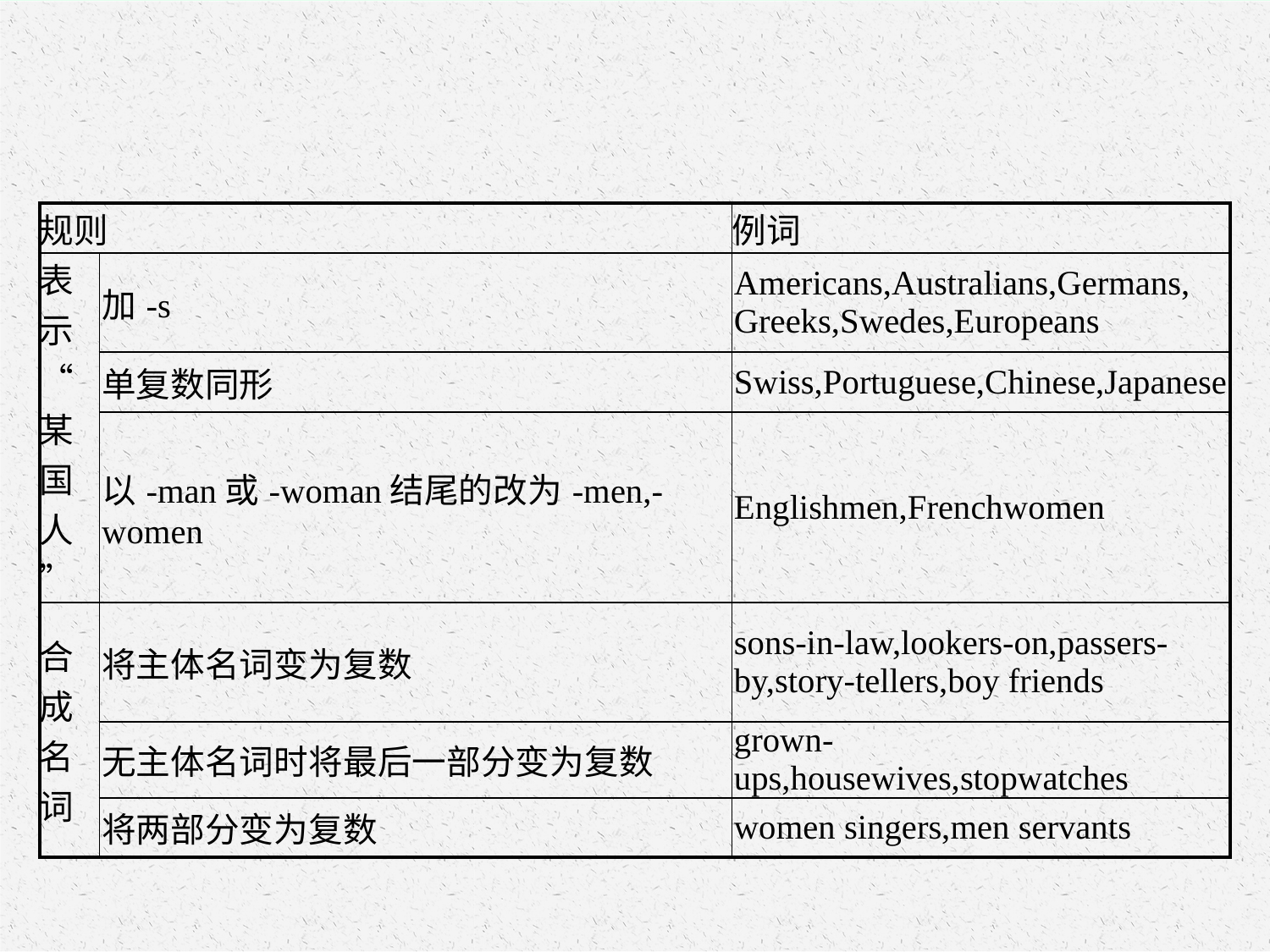

| 规则 |  | 例词 |
| --- | --- | --- |
| 表示 “某国 人” | 加-s | Americans,Australians,Germans, Greeks,Swedes,Europeans |
|  | 单复数同形 | Swiss,Portuguese,Chinese,Japanese |
|  | 以-man或-woman结尾的改为-men,-women | Englishmen,Frenchwomen |
| 合成 名词 | 将主体名词变为复数 | sons-in-law,lookers-on,passers-by,story-tellers,boy friends |
|  | 无主体名词时将最后一部分变为复数 | grown-ups,housewives,stopwatches |
|  | 将两部分变为复数 | women singers,men servants |